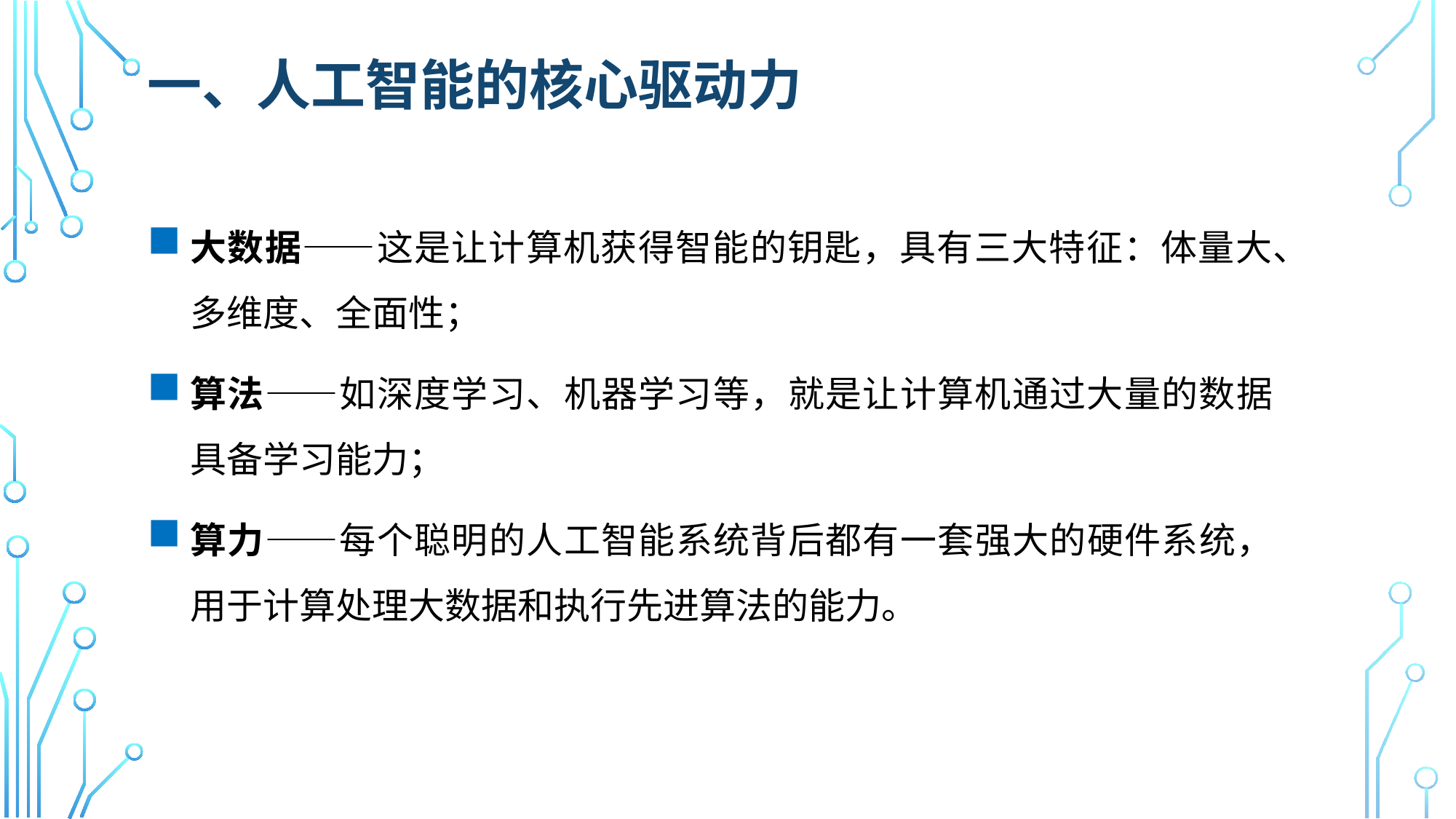

# 一、人工智能的核心驱动力
大数据——这是让计算机获得智能的钥匙，具有三大特征：体量大、多维度、全面性；
算法——如深度学习、机器学习等，就是让计算机通过大量的数据具备学习能力；
算力——每个聪明的人工智能系统背后都有一套强大的硬件系统，用于计算处理大数据和执行先进算法的能力。